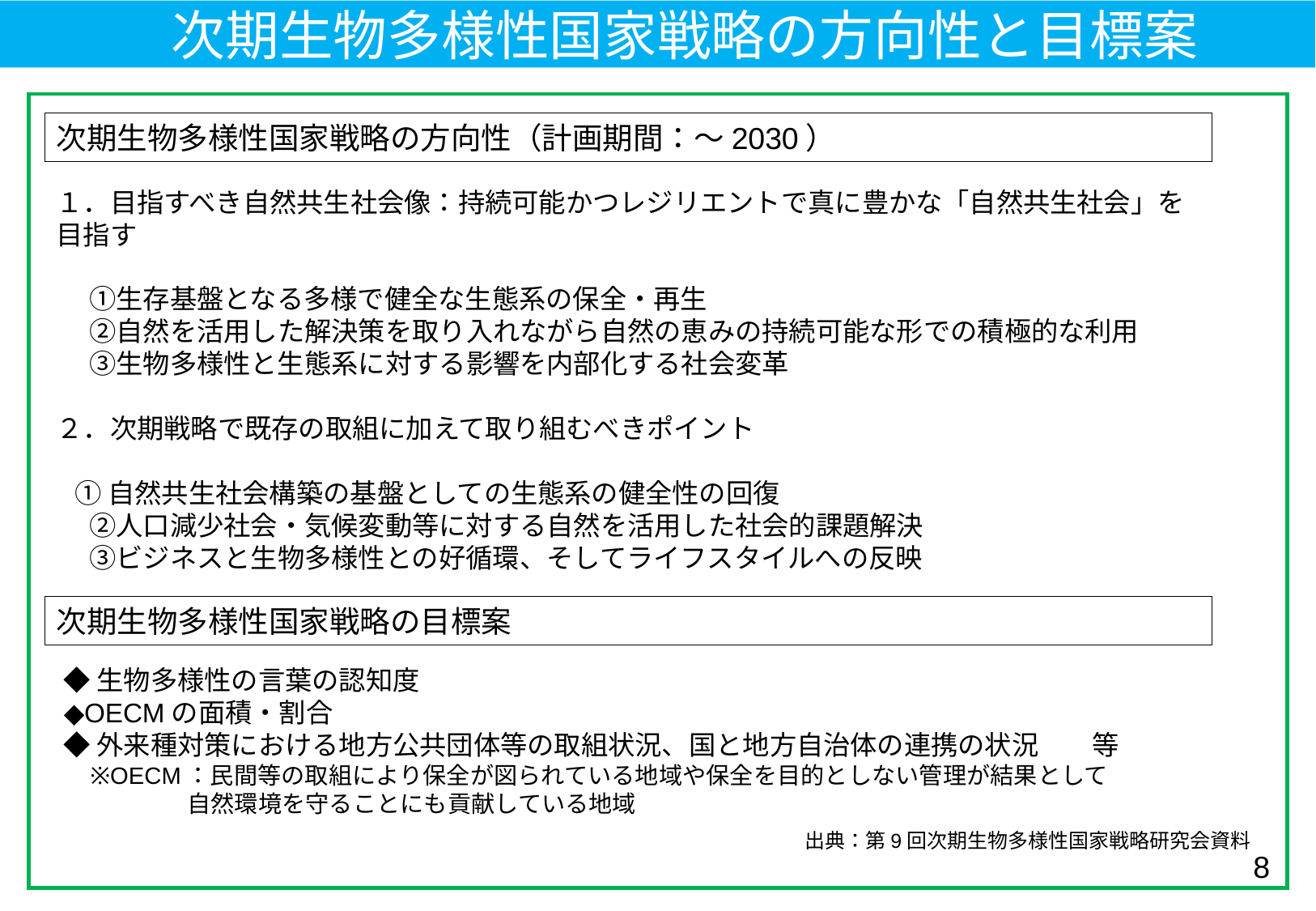

次期生物多様性国家戦略の方向性と目標案

次期生物多様性国家戦略の方向性（計画期間：～2030）
１．目指すべき自然共生社会像：持続可能かつレジリエントで真に豊かな「自然共生社会」を目指す

　 ①生存基盤となる多様で健全な生態系の保全・再生
　 ②自然を活用した解決策を取り入れながら自然の恵みの持続可能な形での積極的な利用
　 ③生物多様性と生態系に対する影響を内部化する社会変革

２．次期戦略で既存の取組に加えて取り組むべきポイント

   ①自然共生社会構築の基盤としての生態系の健全性の回復
　 ②人口減少社会・気候変動等に対する自然を活用した社会的課題解決
　 ③ビジネスと生物多様性との好循環、そしてライフスタイルへの反映

次期生物多様性国家戦略の目標案
◆生物多様性の言葉の認知度
◆OECMの面積・割合
◆外来種対策における地方公共団体等の取組状況、国と地方自治体の連携の状況　　等
    ※OECM：民間等の取組により保全が図られている地域や保全を目的としない管理が結果として
　　　          自然環境を守ることにも貢献している地域
出典：第9回次期生物多様性国家戦略研究会資料
8